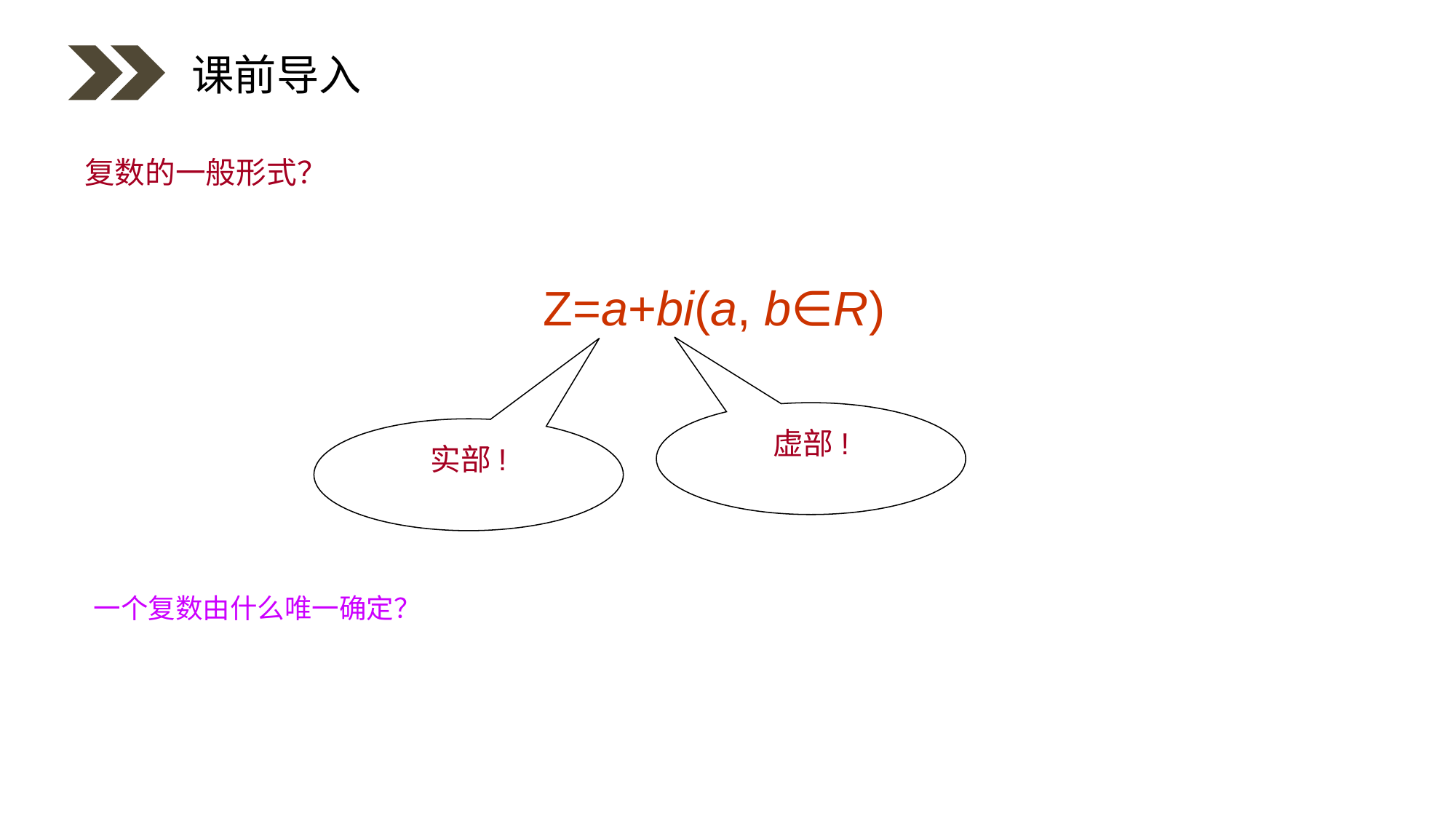

课前导入
复数的一般形式？
Z=a+bi(a, b∈R)
虚部!
实部!
一个复数由什么唯一确定？